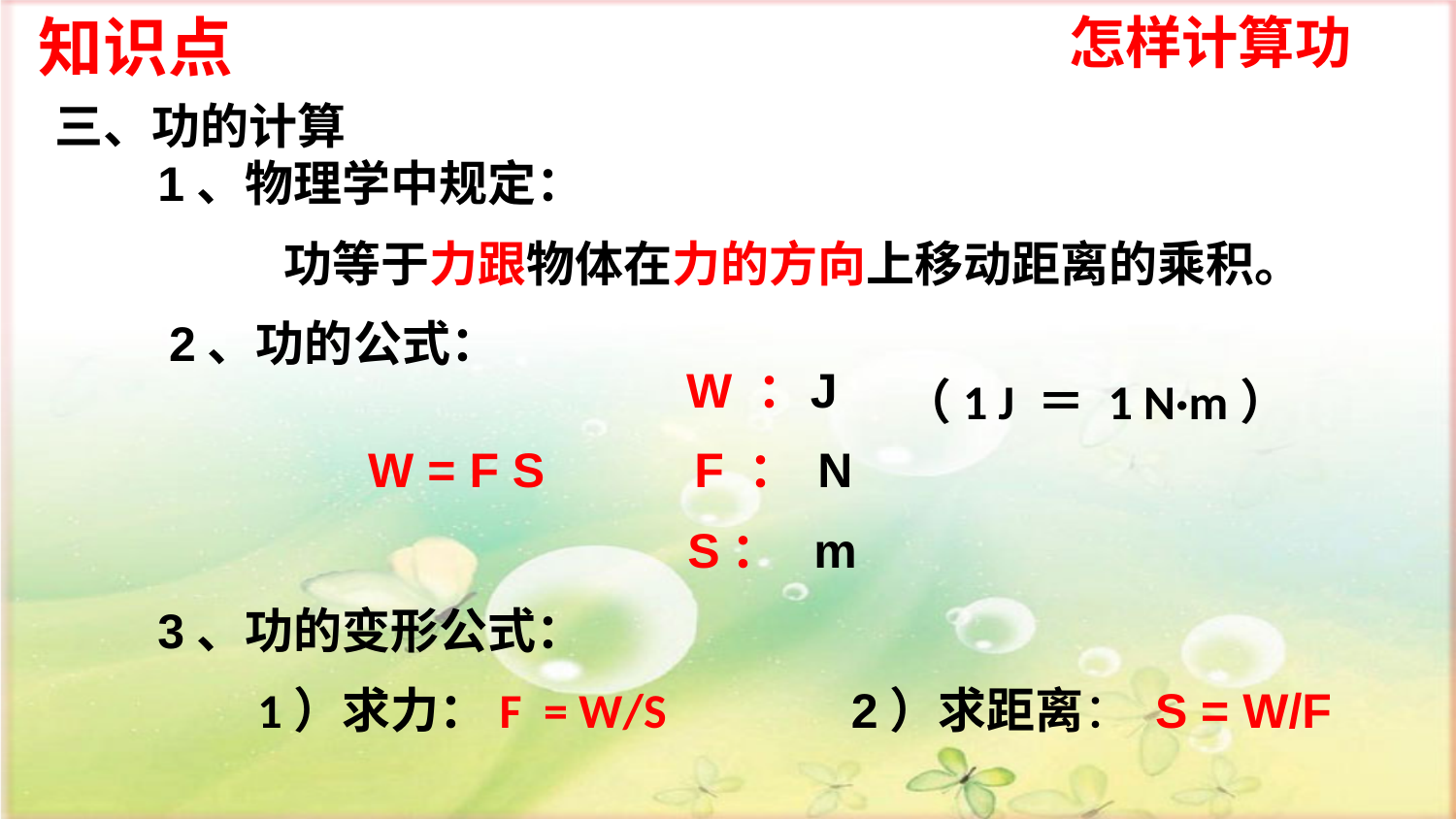

知识点
怎样计算功
三、功的计算
1、物理学中规定：
功等于力跟物体在力的方向上移动距离的乘积。
2、功的公式：
W ：
J
（1 J ＝ 1 N·m）
W = F S
F ：
N
S：
m
3、功的变形公式：
 1）求力：F  = W/S
2）求距离： S = W/F